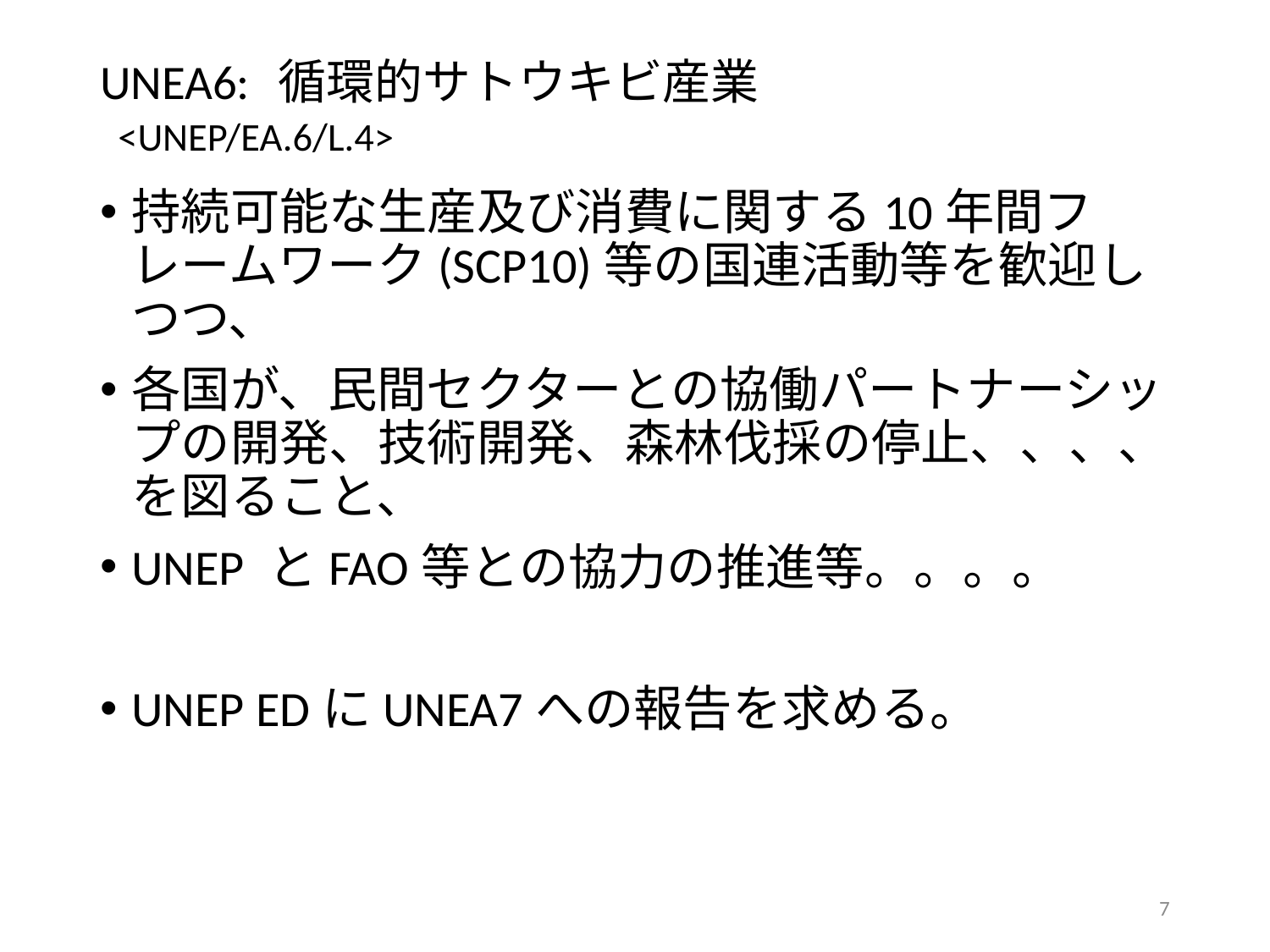

# UNEA6:  循環的サトウキビ産業 <UNEP/EA.6/L.4>
持続可能な生産及び消費に関する10年間フレームワーク(SCP10)等の国連活動等を歓迎しつつ、
各国が、民間セクターとの協働パートナーシップの開発、技術開発、森林伐採の停止、、、、を図ること、
UNEP とFAO等との協力の推進等。。。。

UNEP EDにUNEA7への報告を求める。
7